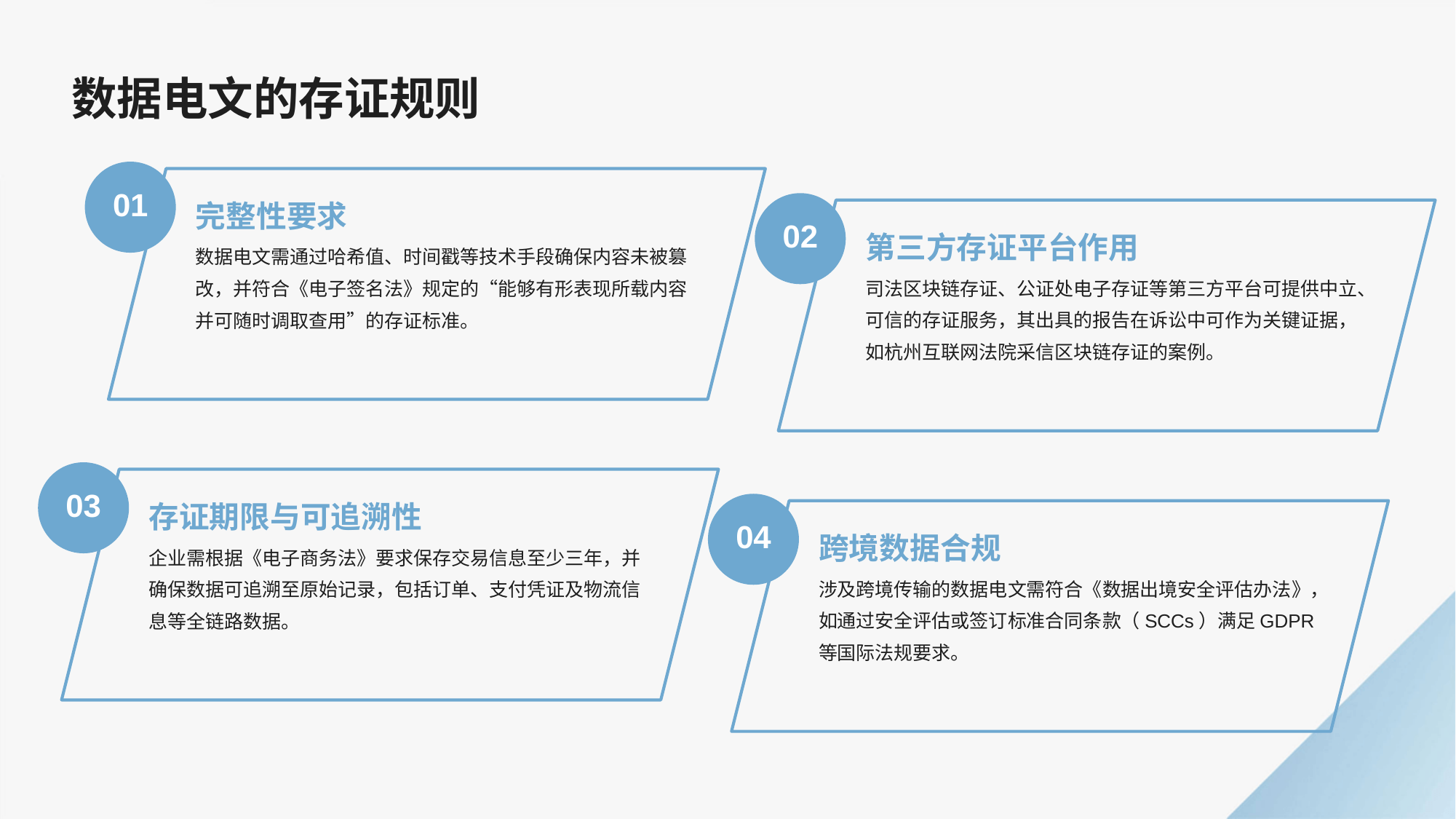

数据电文的存证规则

01
完整性要求

02
第三方存证平台作用
数据电文需通过哈希值、时间戳等技术手段确保内容未被篡改，并符合《电子签名法》规定的“能够有形表现所载内容并可随时调取查用”的存证标准。
司法区块链存证、公证处电子存证等第三方平台可提供中立、可信的存证服务，其出具的报告在诉讼中可作为关键证据，如杭州互联网法院采信区块链存证的案例。

03
存证期限与可追溯性

04
跨境数据合规
企业需根据《电子商务法》要求保存交易信息至少三年，并确保数据可追溯至原始记录，包括订单、支付凭证及物流信息等全链路数据。
涉及跨境传输的数据电文需符合《数据出境安全评估办法》，如通过安全评估或签订标准合同条款（SCCs）满足GDPR等国际法规要求。